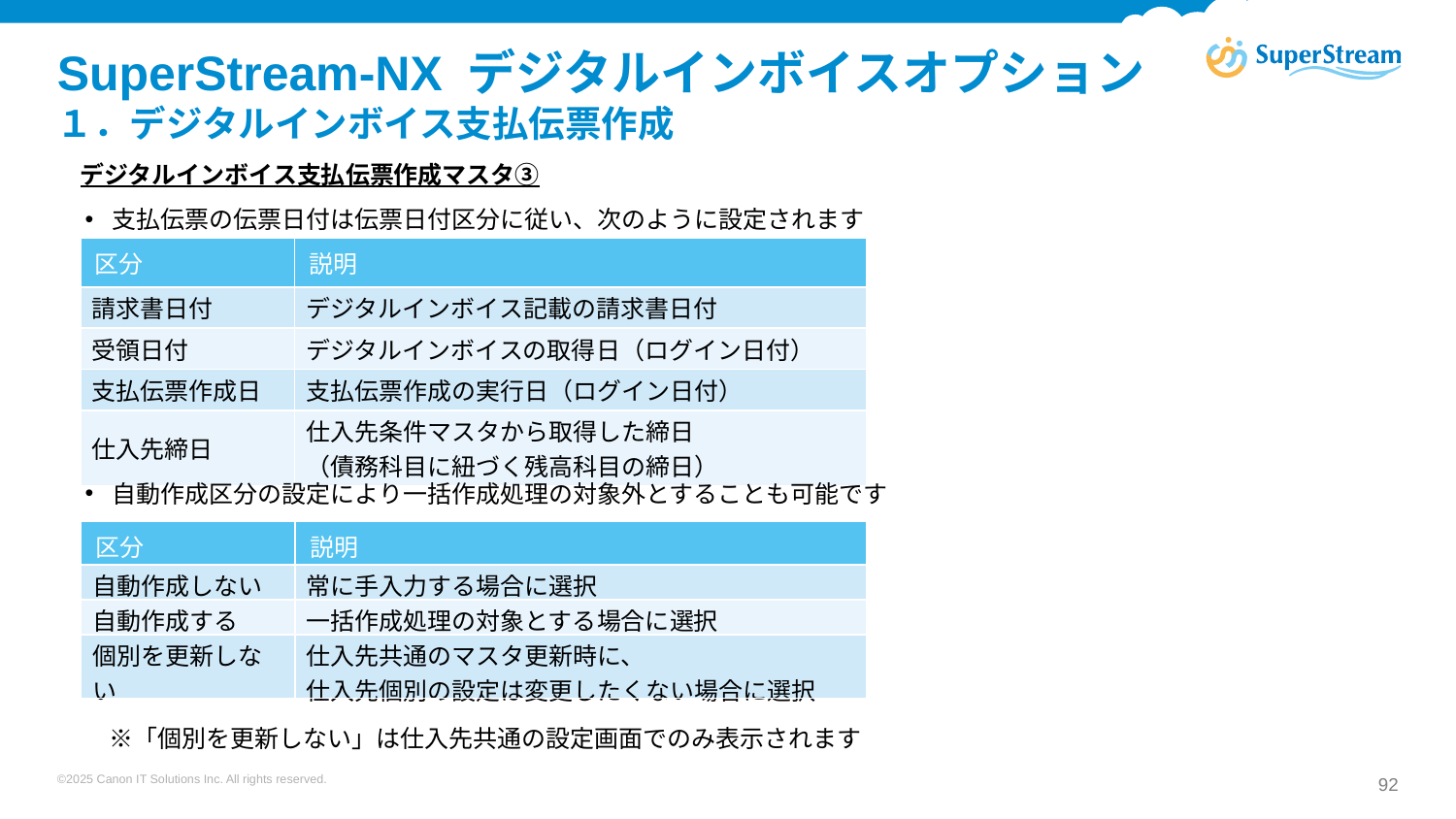

# SuperStream-NX デジタルインボイスオプション １．デジタルインボイス支払伝票作成
デジタルインボイス支払伝票作成マスタ③
支払伝票の伝票日付は伝票日付区分に従い、次のように設定されます
| 区分 | 説明 |
| --- | --- |
| 請求書日付 | デジタルインボイス記載の請求書日付 |
| 受領日付 | デジタルインボイスの取得日（ログイン日付） |
| 支払伝票作成日 | 支払伝票作成の実行日（ログイン日付） |
| 仕入先締日 | 仕入先条件マスタから取得した締日 （債務科目に紐づく残高科目の締日） |
自動作成区分の設定により一括作成処理の対象外とすることも可能です
| 区分 | 説明 |
| --- | --- |
| 自動作成しない | 常に手入力する場合に選択 |
| 自動作成する | 一括作成処理の対象とする場合に選択 |
| 個別を更新しない | 仕入先共通のマスタ更新時に、 仕入先個別の設定は変更したくない場合に選択 |
　※「個別を更新しない」は仕入先共通の設定画面でのみ表示されます
©2025 Canon IT Solutions Inc. All rights reserved.
92